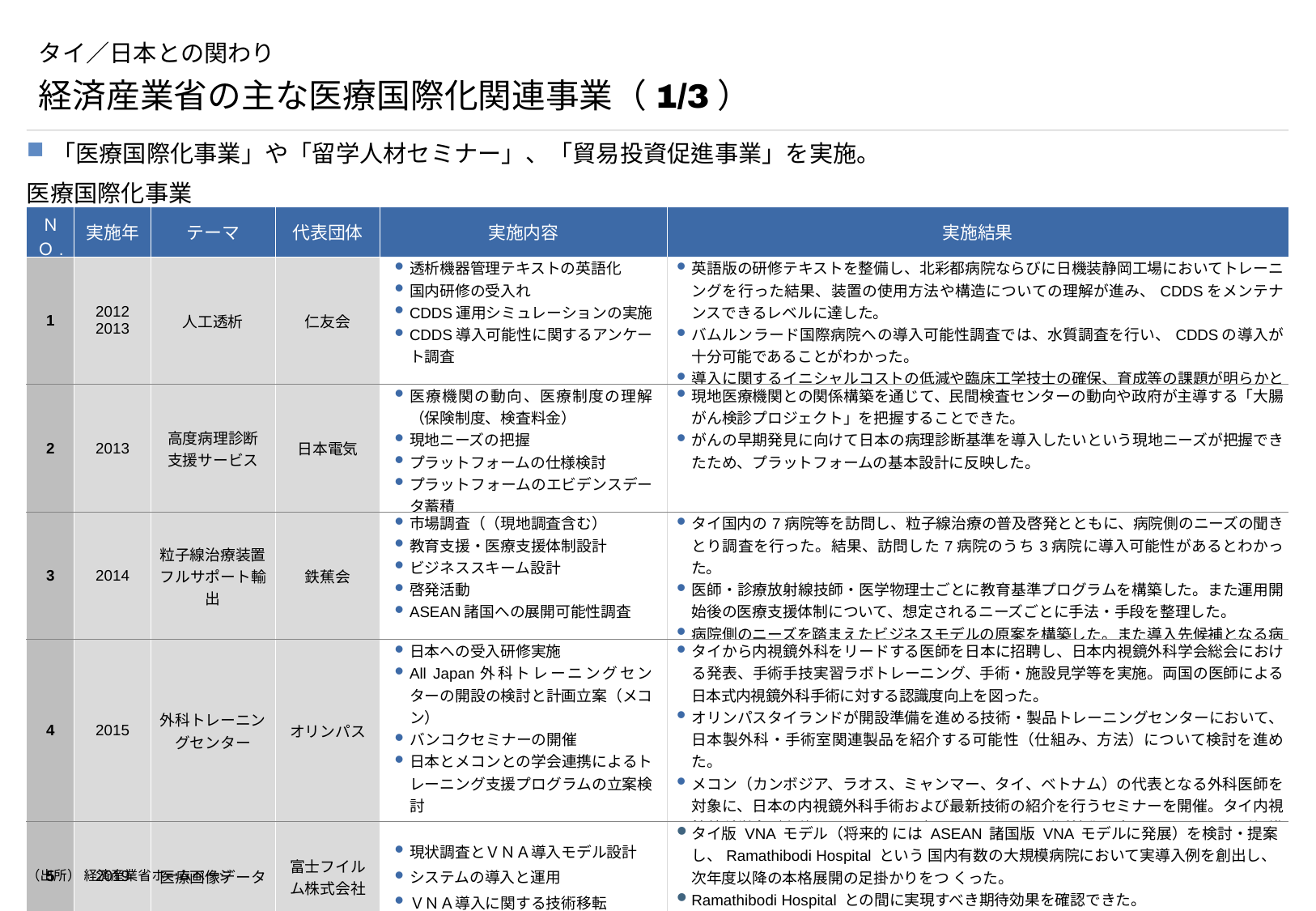

# タイ／日本との関わり
経済産業省の主な医療国際化関連事業（1/3）
「医療国際化事業」や「留学人材セミナー」、「貿易投資促進事業」を実施。
医療国際化事業
| ＮＯ. | 実施年 | テーマ | 代表団体 | 実施内容 | 実施結果 |
| --- | --- | --- | --- | --- | --- |
| 1 | 2012 2013 | 人工透析 | 仁友会 | 透析機器管理テキストの英語化 国内研修の受入れ CDDS運用シミュレーションの実施 CDDS導入可能性に関するアンケート調査 | 英語版の研修テキストを整備し、北彩都病院ならびに日機装静岡工場においてトレーニングを行った結果、装置の使用方法や構造についての理解が進み、CDDSをメンテナンスできるレベルに達した。 バムルンラード国際病院への導入可能性調査では、水質調査を行い、CDDSの導入が十分可能であることがわかった。 導入に関するイニシャルコストの低減や臨床工学技士の確保、育成等の課題が明らかとなった。 |
| 2 | 2013 | 高度病理診断 支援サービス | 日本電気 | 医療機関の動向、医療制度の理解（保険制度、検査料金） 現地ニーズの把握 プラットフォームの仕様検討 プラットフォームのエビデンスデータ蓄積 ASEAN地域への展開可能性検討 | 現地医療機関との関係構築を通じて、民間検査センターの動向や政府が主導する「大腸がん検診プロジェクト」を把握することできた。 がんの早期発見に向けて日本の病理診断基準を導入したいという現地ニーズが把握できたため、プラットフォームの基本設計に反映した。 |
| 3 | 2014 | 粒子線治療装置フルサポート輸出 | 鉄蕉会 | 市場調査（（現地調査含む） 教育支援・医療支援体制設計 ビジネススキーム設計 啓発活動 ASEAN諸国への展開可能性調査 | タイ国内の7病院等を訪問し、粒子線治療の普及啓発とともに、病院側のニーズの聞きとり調査を行った。結果、訪問した7病院のうち3病院に導入可能性があるとわかった。 医師・診療放射線技師・医学物理士ごとに教育基準プログラムを構築した。また運用開始後の医療支援体制について、想定されるニーズごとに手法・手段を整理した。 病院側のニーズを踏まえたビジネスモデルの原案を構築した。また導入先候補となる病院と議論を進めるための収支シミュレーションツールも作成した。 |
| 4 | 2015 | 外科トレーニングセンター | オリンパス | 日本への受入研修実施 All Japan外科トレーニングセンターの開設の検討と計画立案（メコン） バンコクセミナーの開催 日本とメコンとの学会連携によるトレーニング支援プログラムの立案検討 | タイから内視鏡外科をリードする医師を日本に招聘し、日本内視鏡外科学会総会における発表、手術手技実習ラボトレーニング、手術・施設見学等を実施。両国の医師による日本式内視鏡外科手術に対する認識度向上を図った。 オリンパスタイランドが開設準備を進める技術・製品トレーニングセンターにおいて、日本製外科・手術室関連製品を紹介する可能性（仕組み、方法）について検討を進めた。 メコン（カンボジア、ラオス、ミャンマー、タイ、ベトナム）の代表となる外科医師を対象に、日本の内視鏡外科手術および最新技術の紹介を行うセミナーを開催。タイ内視鏡外科学会が主体となり、メコン内でのトレーニング活性化に向けたトレーニング組織の設立が提案された。 |
| 5 | 2019 | 医療画像データ | 富士フイルム株式会社 | 現状調査とＶＮＡ導入モデル設計 システムの導入と運用 ＶＮＡ導入に関する技術移転 | タイ版 VNA モデル（将来的 には ASEAN 諸国版 VNA モデルに発展）を検討・提案し、Ramathibodi Hospital という 国内有数の大規模病院において実導入例を創出し、次年度以降の本格展開の足掛かりをつ くった。 Ramathibodi Hospital との間に実現すべき期待効果を確認できた。 VNA が欧米勢の占有率が高い市場構造を転換する可能性を有する手応えを感得したことにより、今後の推進の方向性が明らかになった。 |
（出所） 経済産業省ホームページ